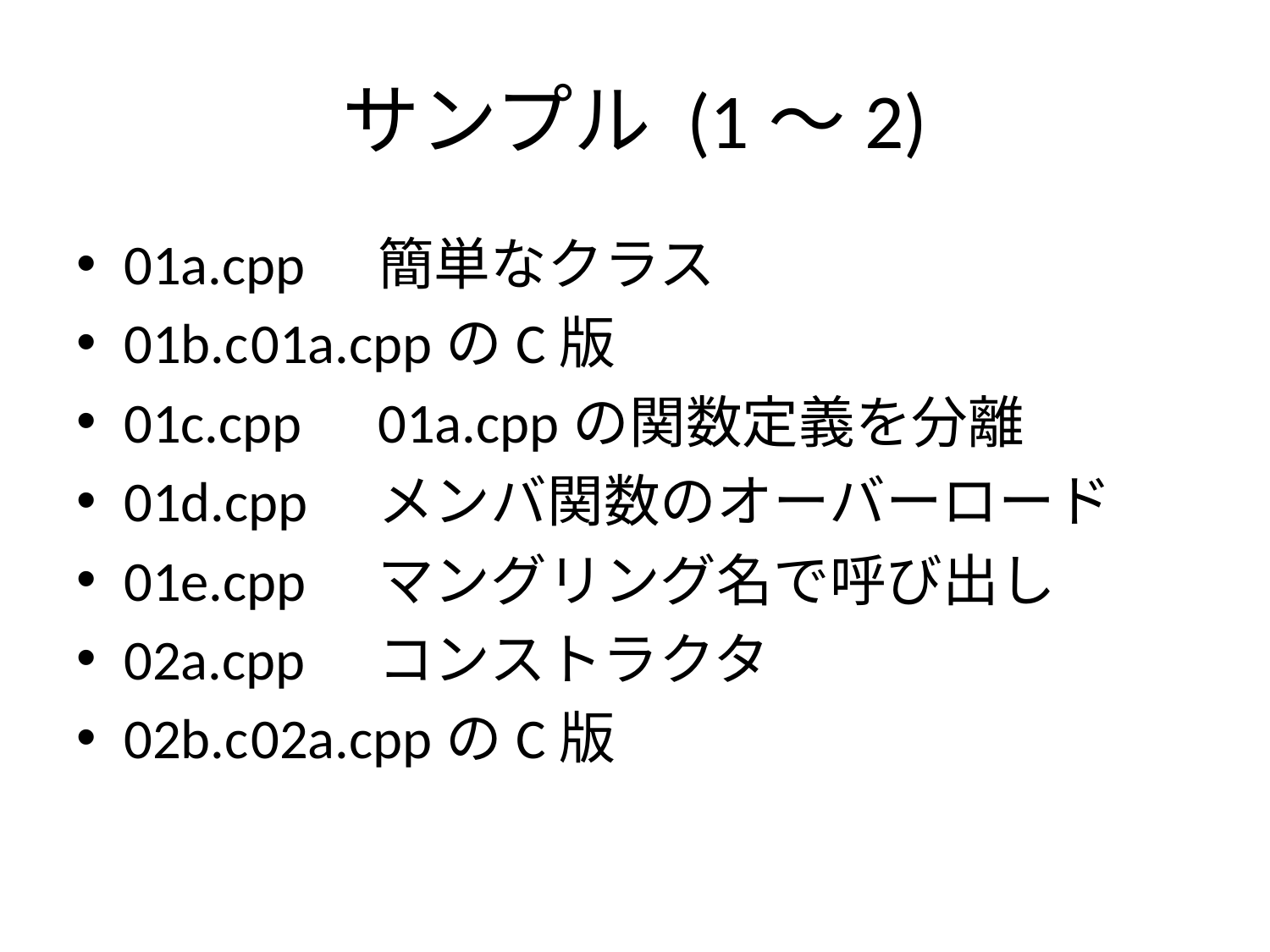

# サンプル (1～2)
01a.cpp	簡単なクラス
01b.c	01a.cppのC版
01c.cpp	01a.cppの関数定義を分離
01d.cpp	メンバ関数のオーバーロード
01e.cpp	マングリング名で呼び出し
02a.cpp	コンストラクタ
02b.c	02a.cppのC版